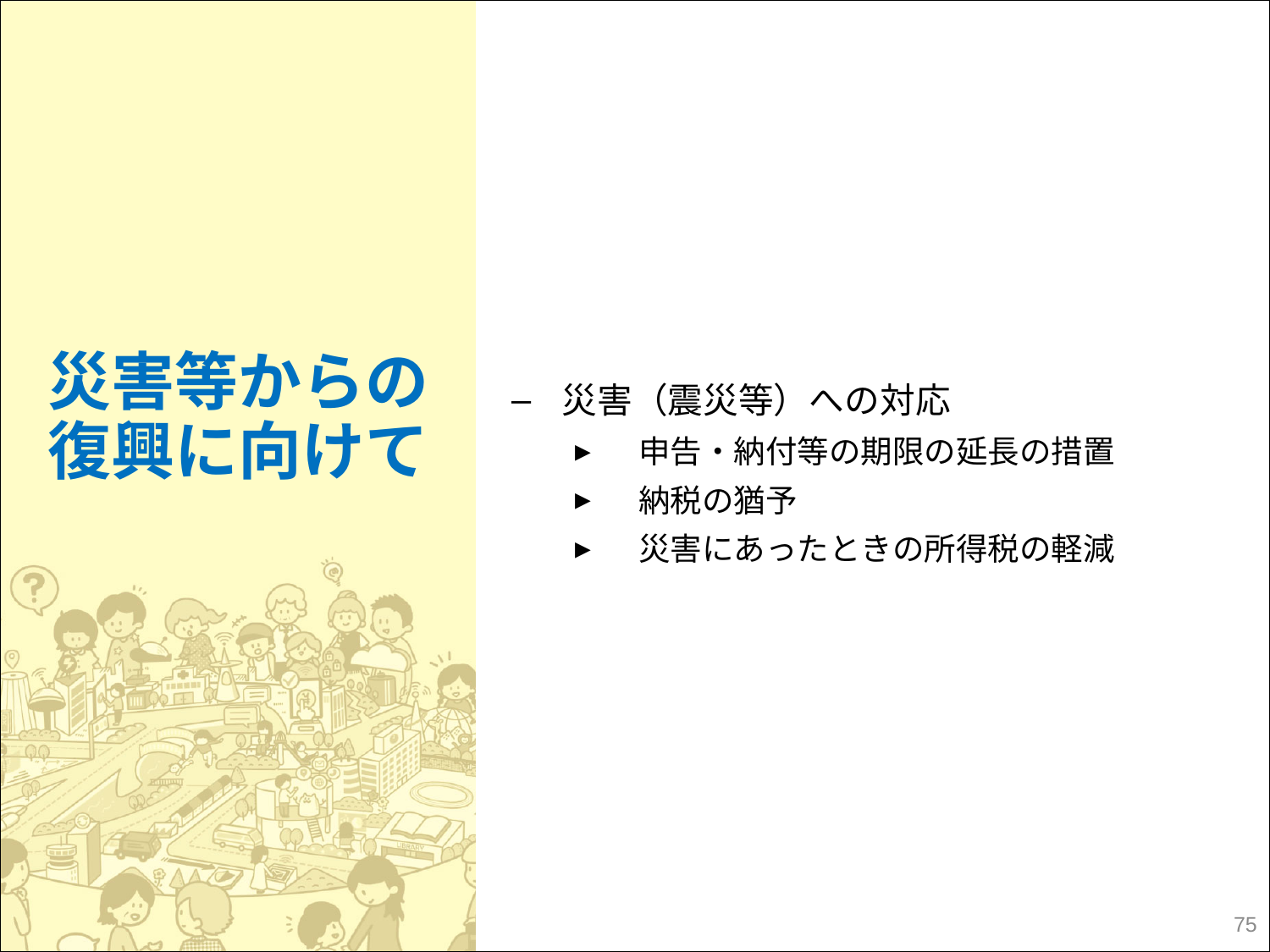

災害等からの
復興に向けて
災害（震災等）への対応
申告・納付等の期限の延長の措置
納税の猶予
災害にあったときの所得税の軽減

75